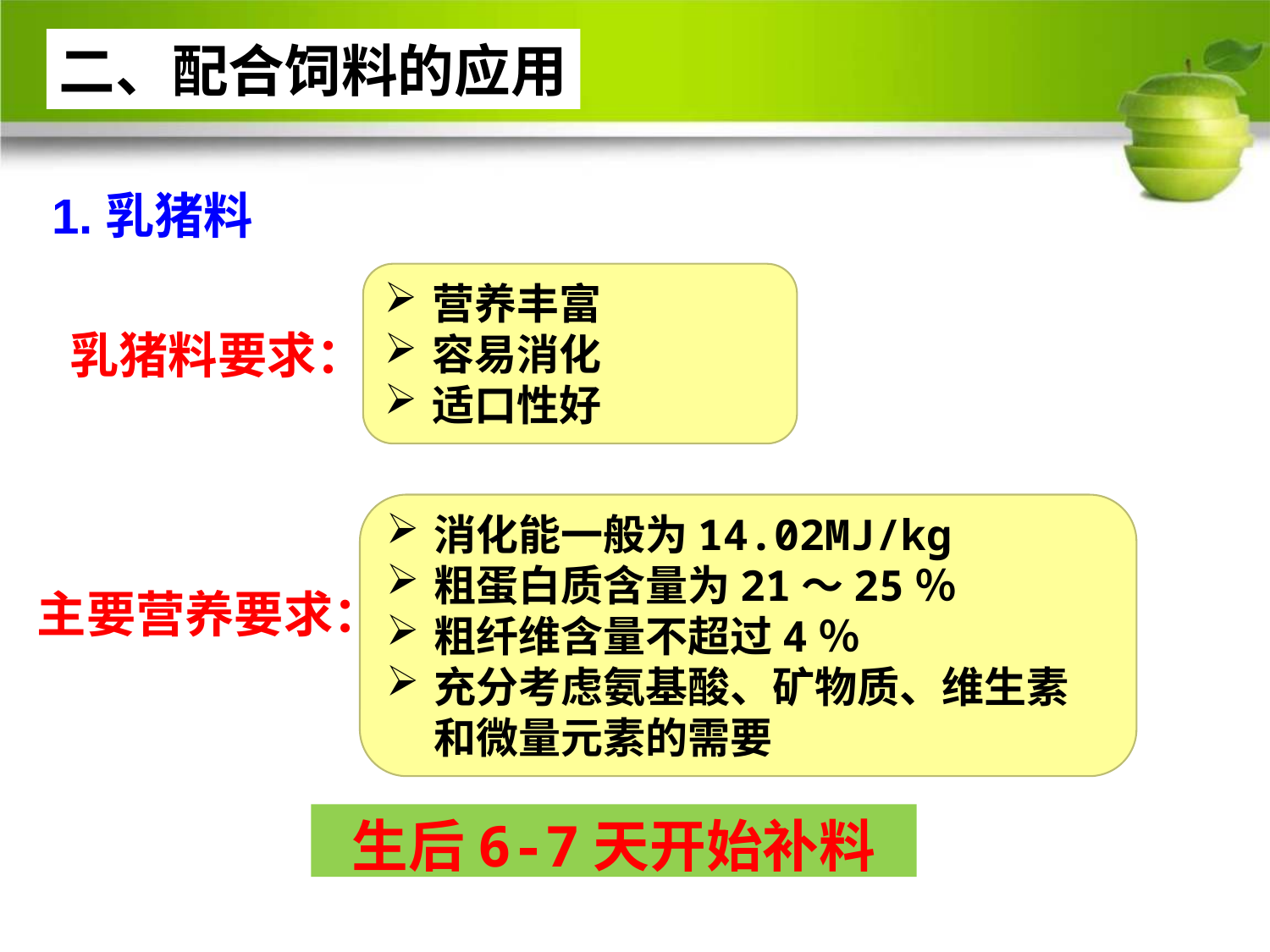

二、配合饲料的应用
# 1.乳猪料
营养丰富
容易消化
适口性好
乳猪料要求：
消化能一般为14.02MJ/kg
粗蛋白质含量为21～25％
粗纤维含量不超过4％
充分考虑氨基酸、矿物质、维生素和微量元素的需要
主要营养要求：
生后6-7天开始补料